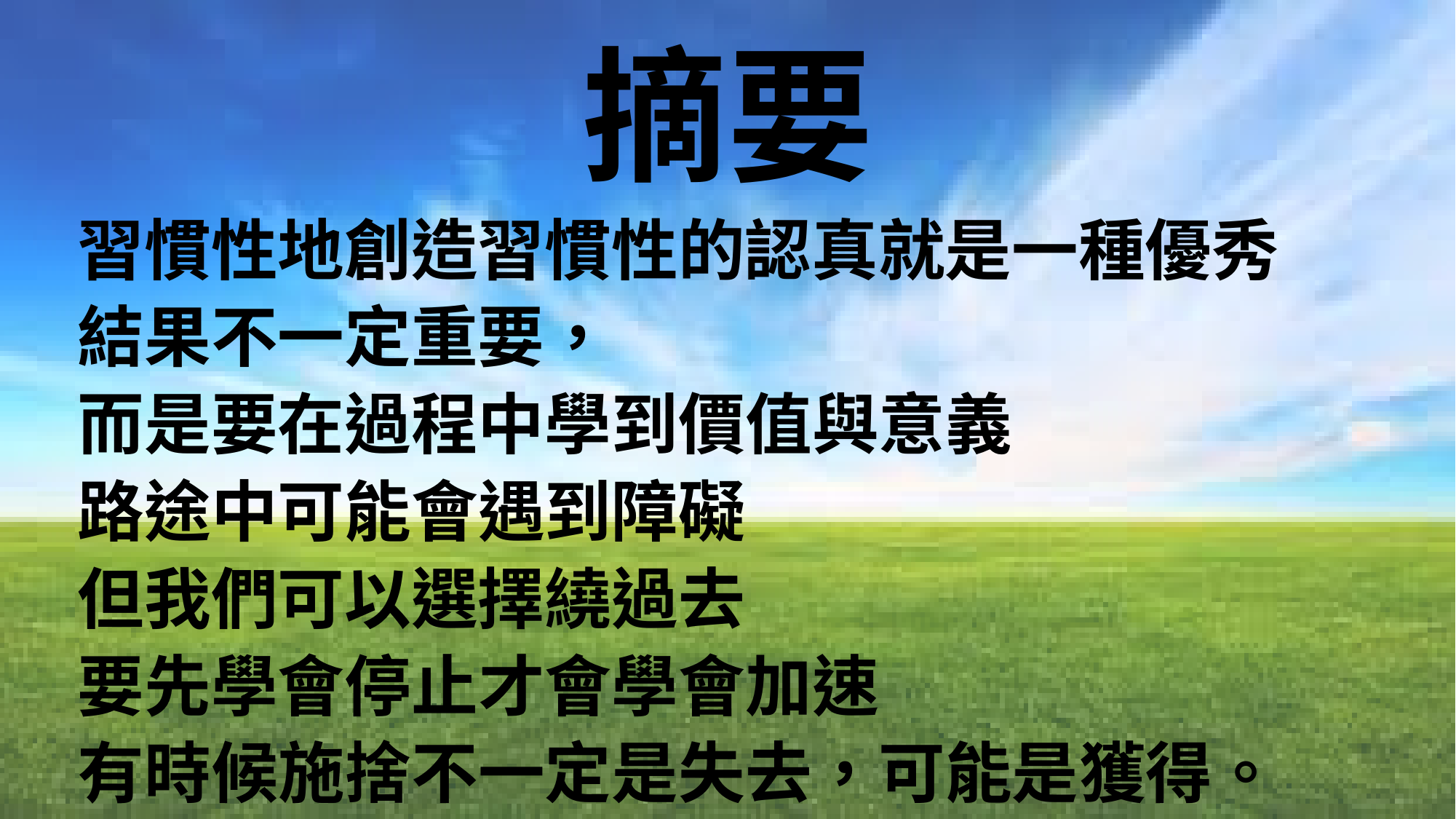

# 摘要
習慣性地創造習慣性的認真就是一種優秀
結果不一定重要，
而是要在過程中學到價值與意義
路途中可能會遇到障礙
但我們可以選擇繞過去
要先學會停止才會學會加速
有時候施捨不一定是失去，可能是獲得。